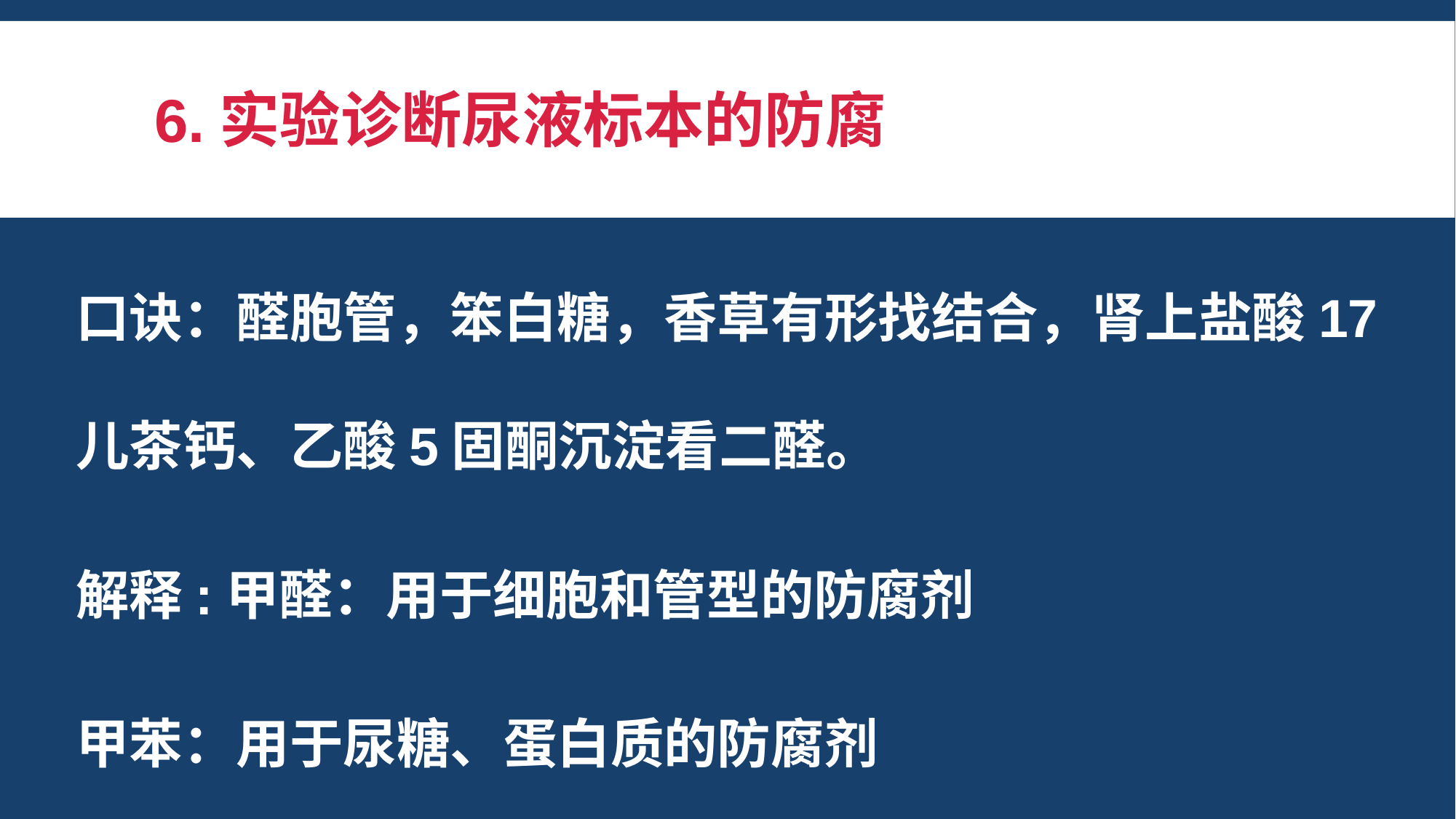

# 6.实验诊断尿液标本的防腐
口诀：醛胞管，笨白糖，香草有形找结合，肾上盐酸17儿茶钙、乙酸5固酮沉淀看二醛。
解释:甲醛：用于细胞和管型的防腐剂
甲苯：用于尿糖、蛋白质的防腐剂